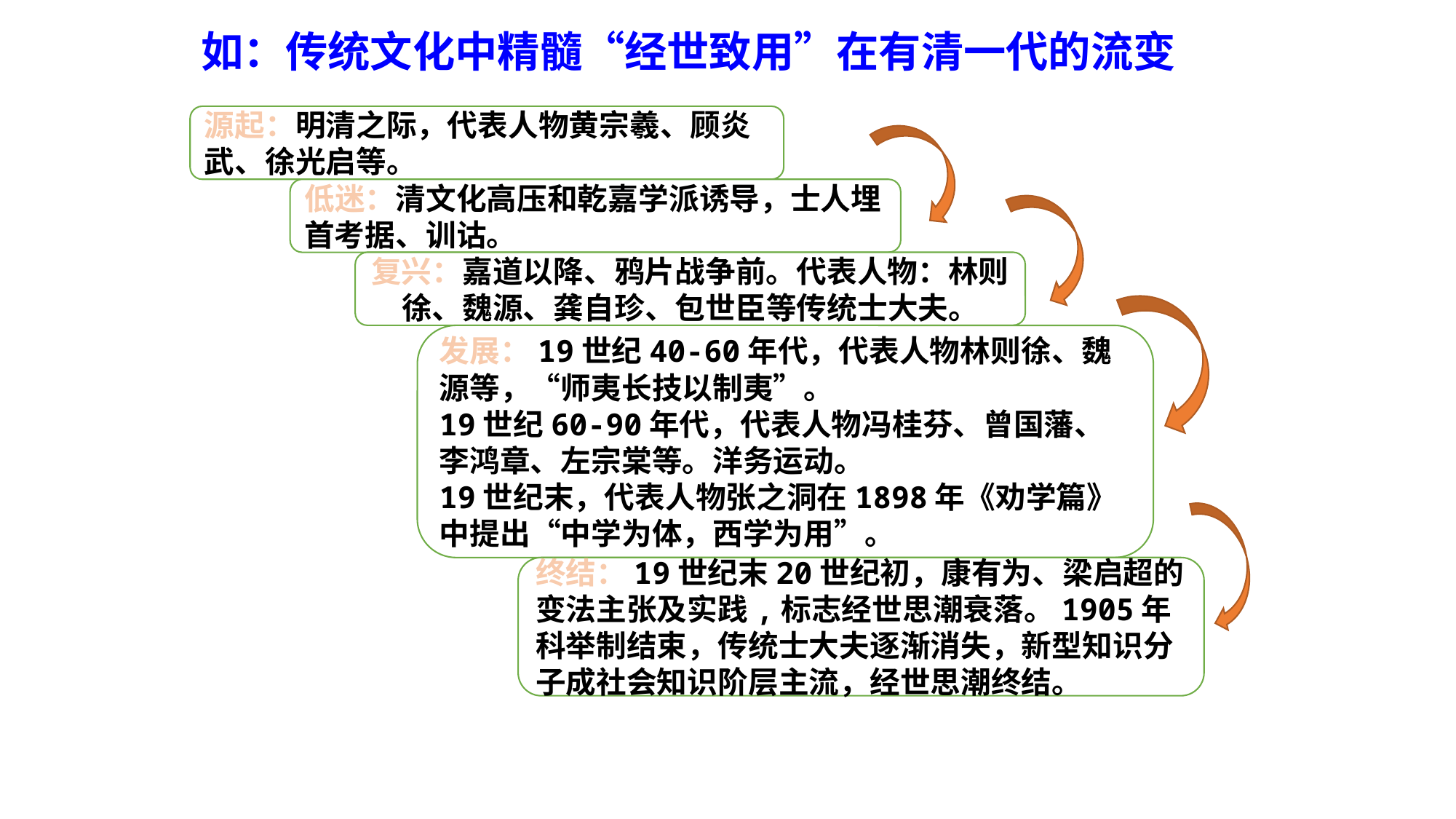

如：传统文化中精髓“经世致用”在有清一代的流变
源起：明清之际，代表人物黄宗羲、顾炎武、徐光启等。

低迷：清文化高压和乾嘉学派诱导，士人埋首考据、训诂。

复兴：嘉道以降、鸦片战争前。代表人物：林则徐、魏源、龚自珍、包世臣等传统士大夫。

发展：19世纪40-60年代，代表人物林则徐、魏源等，“师夷长技以制夷”。
19世纪60-90年代，代表人物冯桂芬、曾国藩、李鸿章、左宗棠等。洋务运动。
19世纪末，代表人物张之洞在1898年《劝学篇》中提出“中学为体，西学为用”。

终结：19世纪末20世纪初，康有为、梁启超的变法主张及实践,标志经世思潮衰落。1905年科举制结束，传统士大夫逐渐消失，新型知识分子成社会知识阶层主流，经世思潮终结。